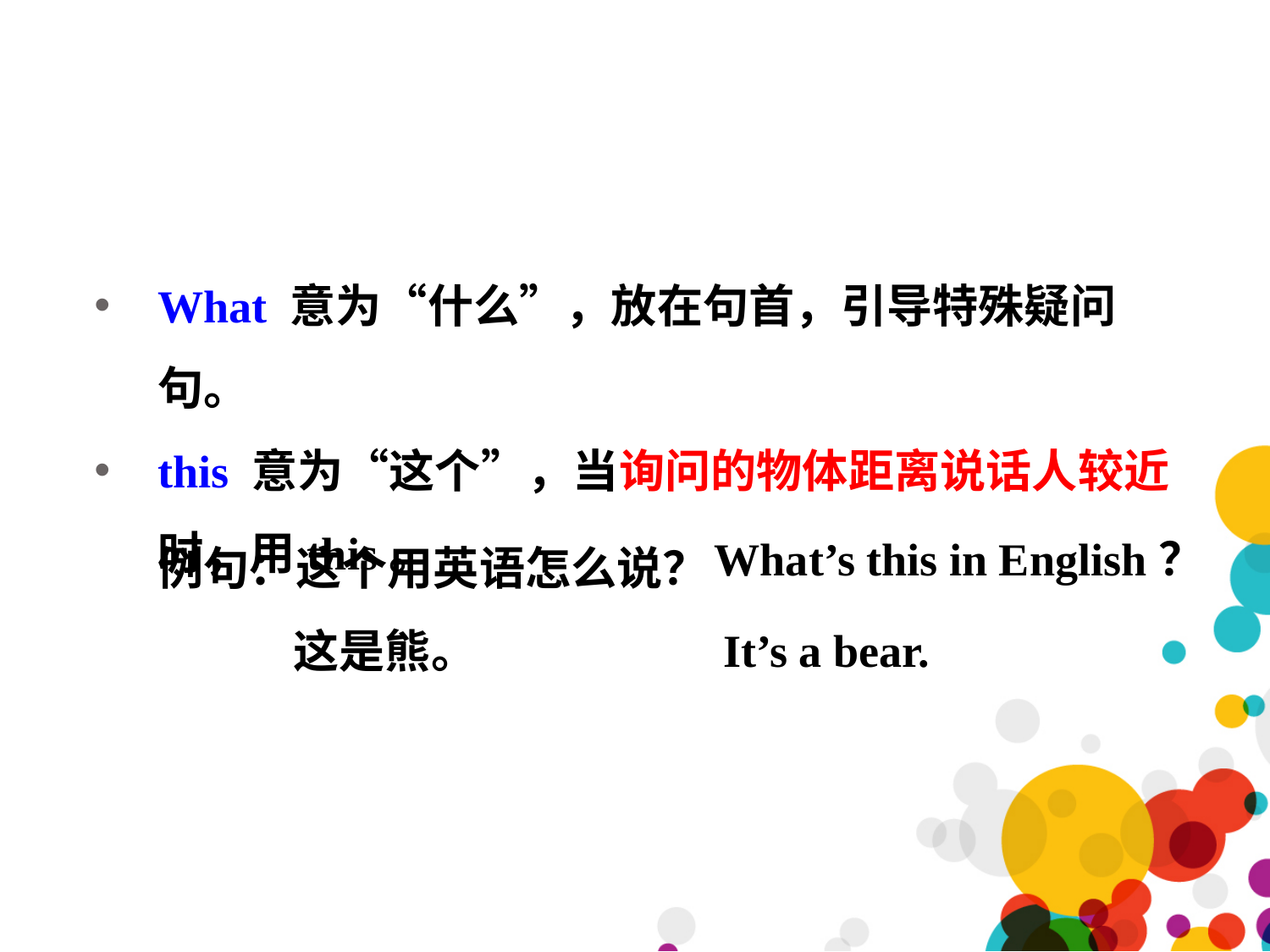

What 意为“什么”，放在句首，引导特殊疑问句。
this 意为“这个”，当询问的物体距离说话人较近时，用this。
例句：这个用英语怎么说？
            这是熊。
What’s this in English？
It’s a bear.